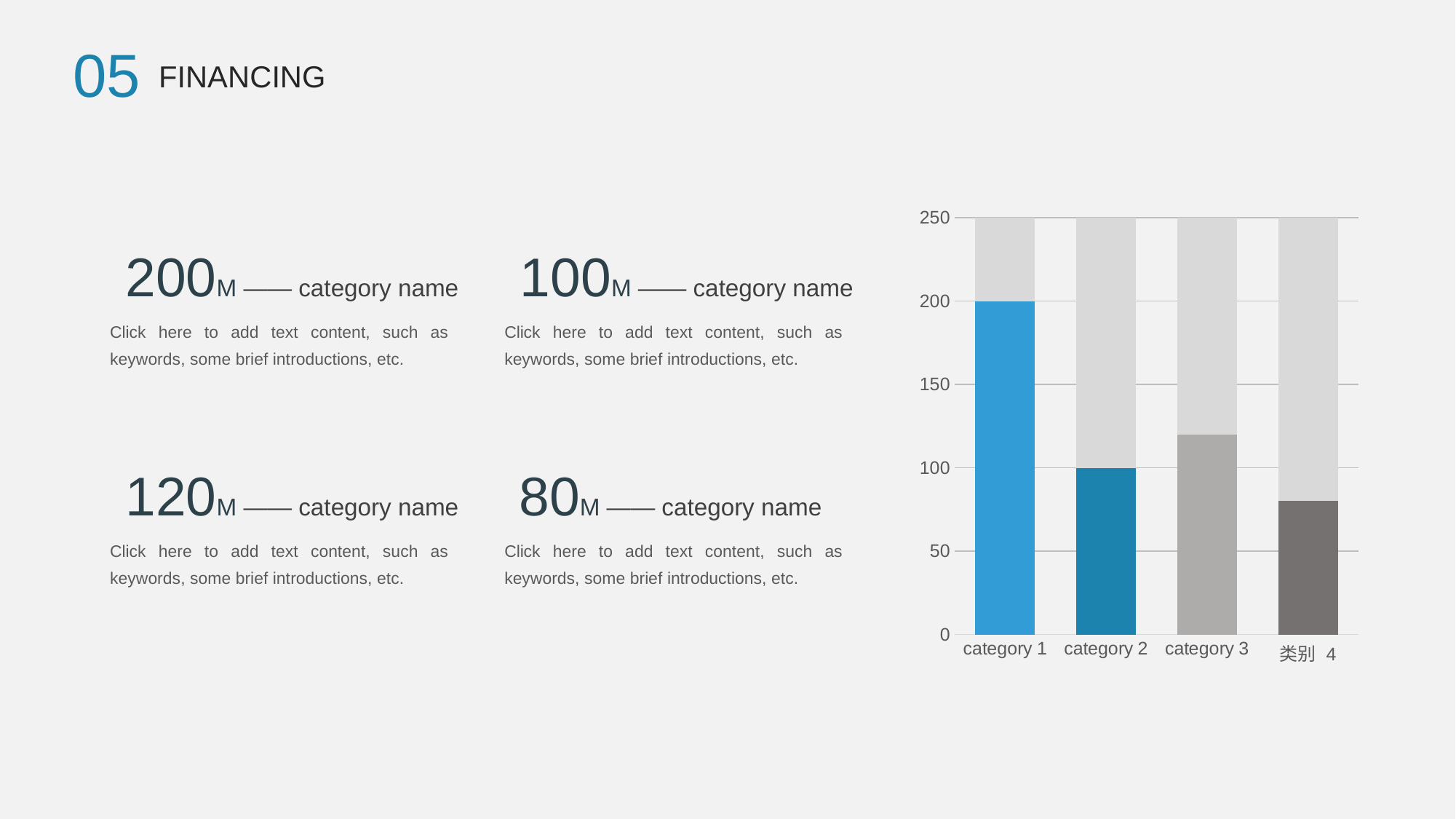

05
FINANCING

### Chart

| Category | 系列 1 | 系列 2 |
|---|---|---|
| category 1 | 200.0 | 300.0 |
| category 2 | 100.0 | 300.0 |
| category 3 | 120.0 | 300.0 |
| 类别 4 | 80.0 | 300.0 |
200M —— category name
100M —— category name
Click here to add text content, such as keywords, some brief introductions, etc.
Click here to add text content, such as keywords, some brief introductions, etc.
120M —— category name
80M —— category name
Click here to add text content, such as keywords, some brief introductions, etc.
Click here to add text content, such as keywords, some brief introductions, etc.